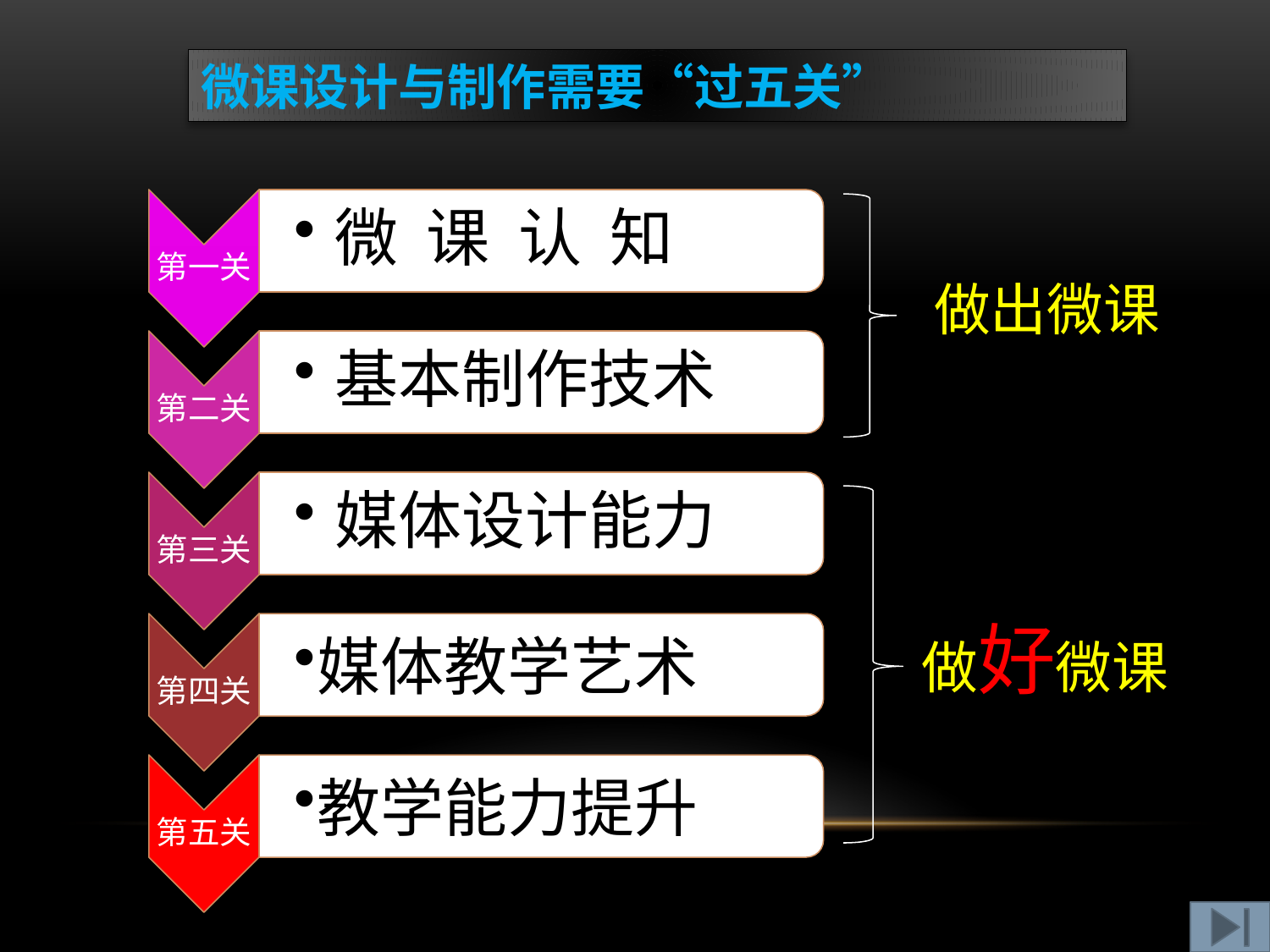

微课设计与制作需要“过五关”

第一关

微  课  认  知

做出微课

第二关

基本制作技术

第三关

媒体设计能力

做好微课

第四关

媒体教学艺术

第五关

教学能力提升